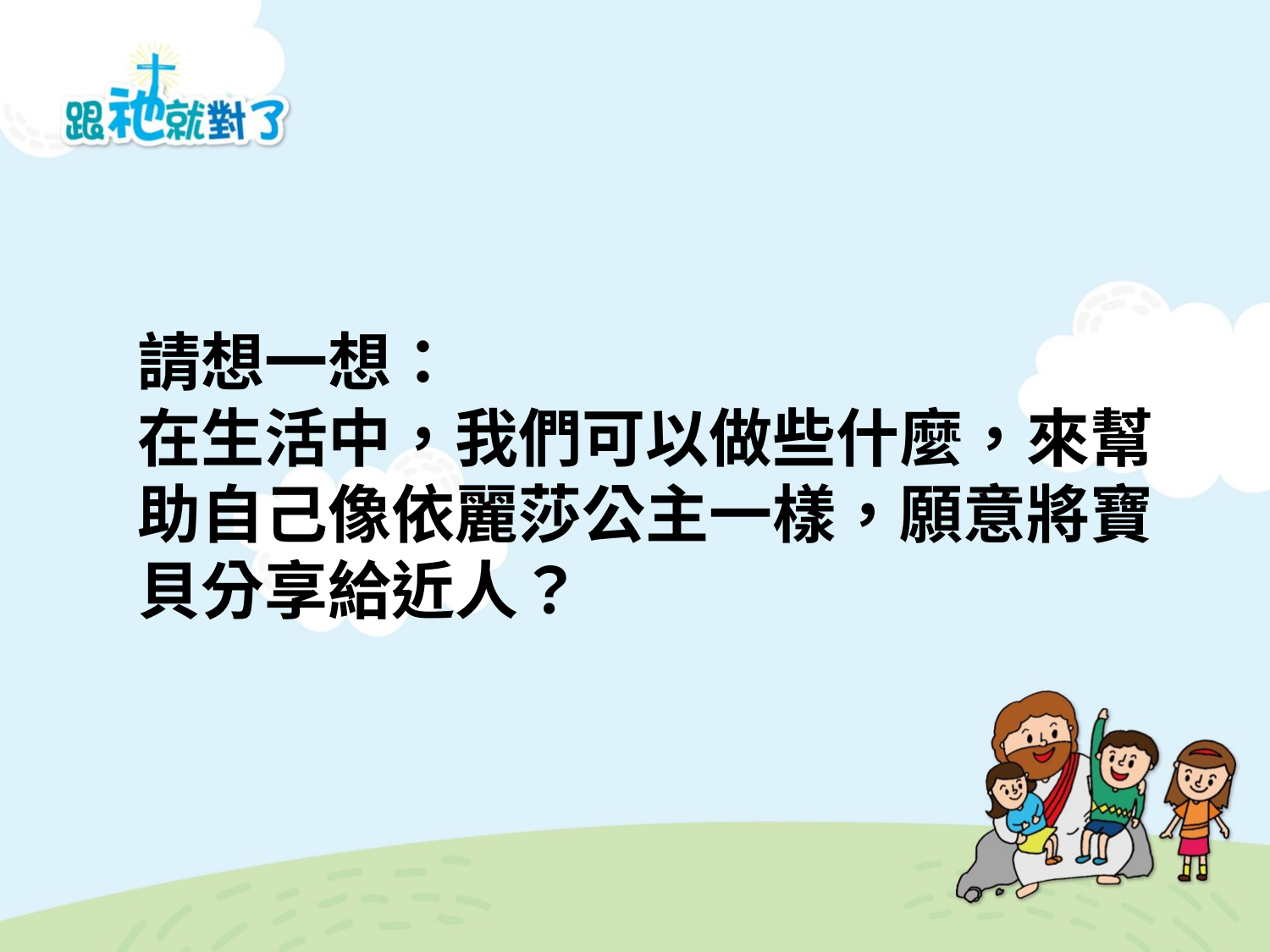

請想一想：
在生活中，我們可以做些什麼，來幫助自己像依麗莎公主一樣，願意將寶貝分享給近人？